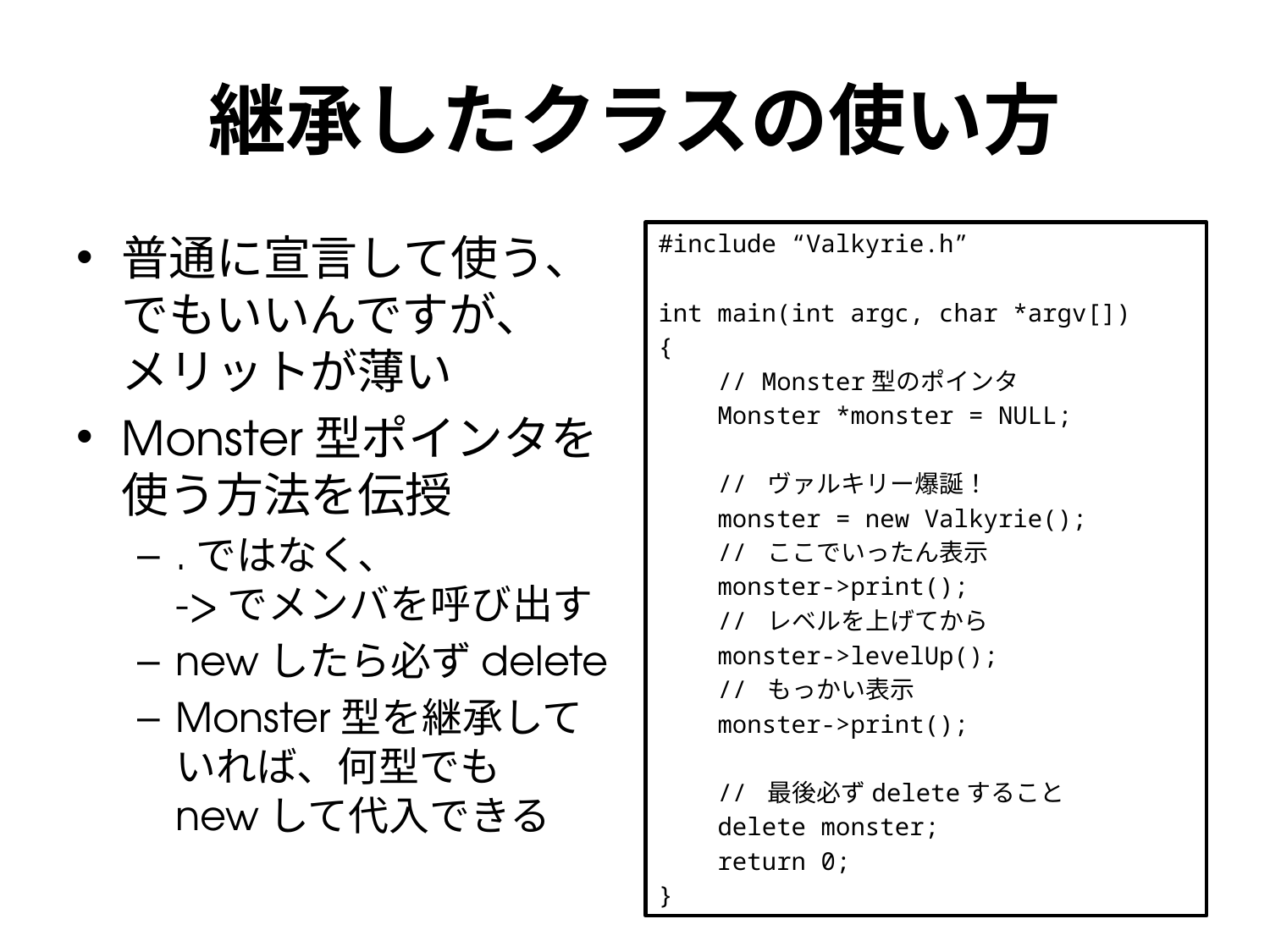

# 継承したクラスの使い方
普通に宣言して使う、でもいいんですが、
メリットが薄い
Monster型ポインタを使う方法を伝授
.ではなく、
->でメンバを呼び出す
newしたら必ずdelete
Monster型を継承して
いれば、何型でも
newして代入できる
#include “Valkyrie.h”

int main(int argc, char *argv[])
{
    // Monster型のポインタ
    Monster *monster = NULL;

    // ヴァルキリー爆誕！
    monster = new Valkyrie();
    // ここでいったん表示
    monster->print();
    // レベルを上げてから
    monster->levelUp();
    // もっかい表示
    monster->print();

    // 最後必ずdeleteすること
    delete monster;
    return 0;
}